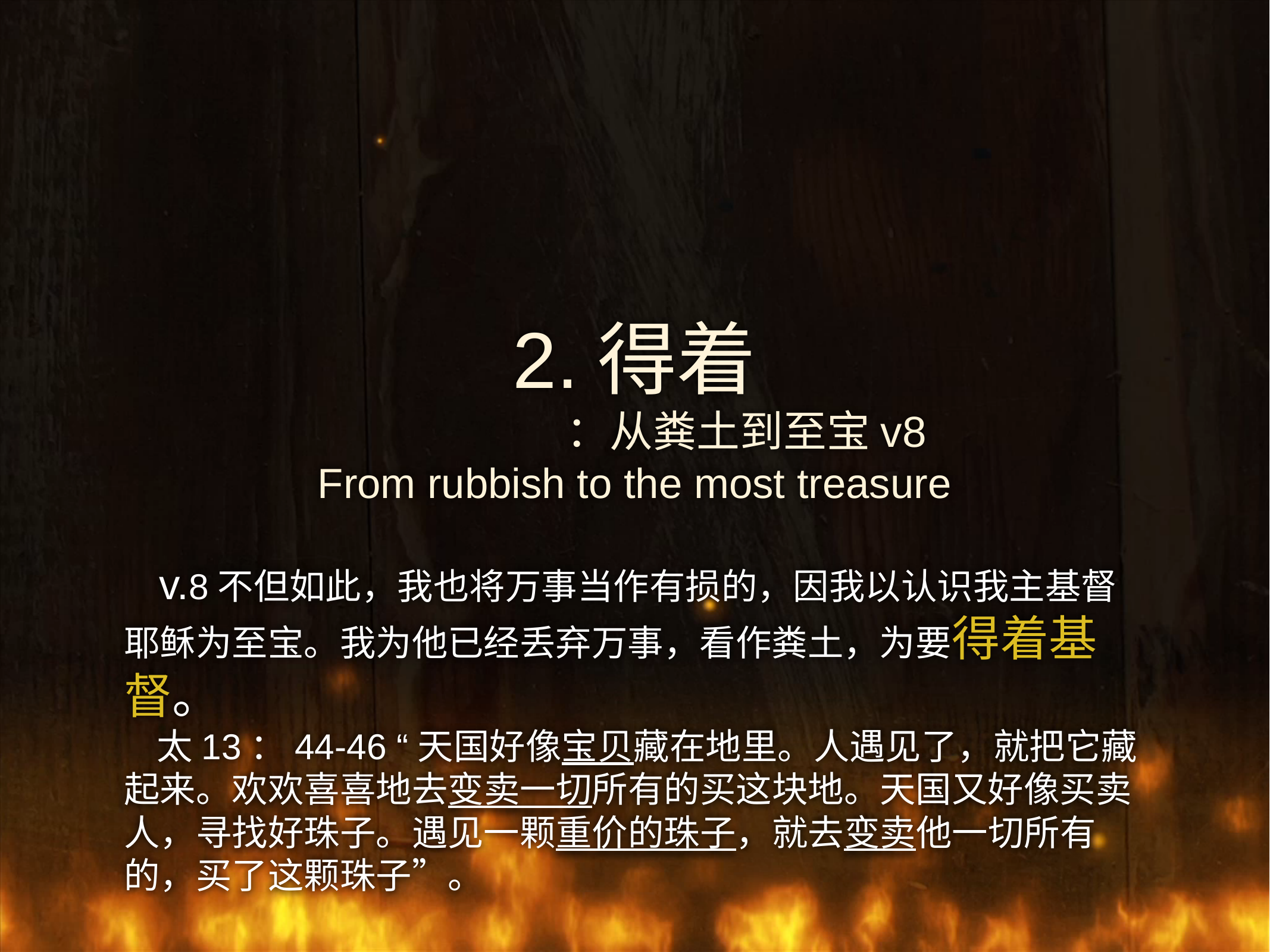

# 2.得着
                      ：从粪土到至宝v8
From rubbish to the most treasure

   v.8不但如此，我也将万事当作有损的，因我以认识我主基督耶稣为至宝。我为他已经丢弃万事，看作粪土，为要得着基督。
   太13：44-46 “天国好像宝贝藏在地里。人遇见了，就把它藏起来。欢欢喜喜地去变卖一切所有的买这块地。天国又好像买卖人，寻找好珠子。遇见一颗重价的珠子，就去变卖他一切所有的，买了这颗珠子”。